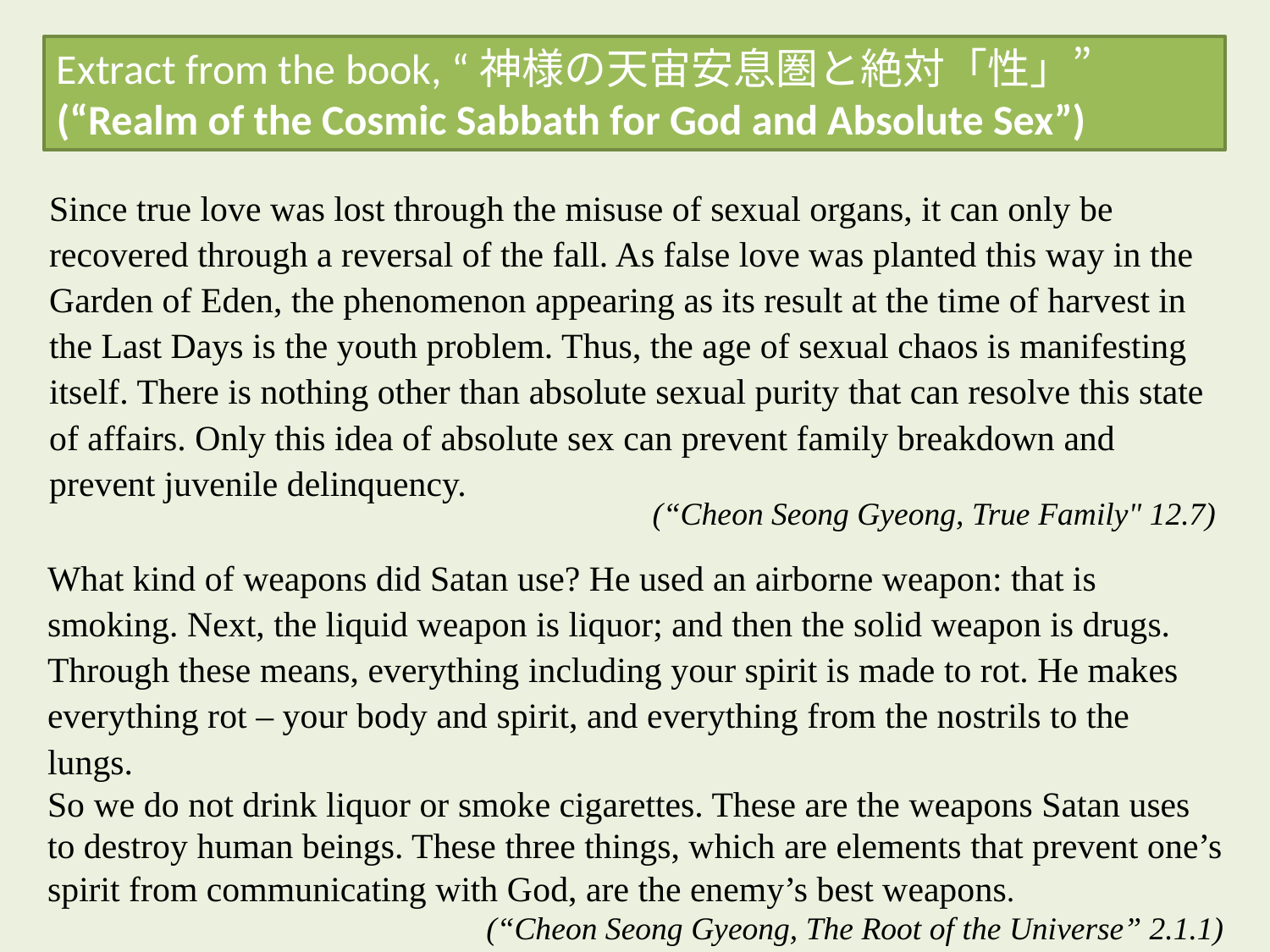

Extract from the book, “神様の天宙安息圏と絶対「性」”
(“Realm of the Cosmic Sabbath for God and Absolute Sex”)
Since true love was lost through the misuse of sexual organs, it can only be recovered through a reversal of the fall. As false love was planted this way in the Garden of Eden, the phenomenon appearing as its result at the time of harvest in the Last Days is the youth problem. Thus, the age of sexual chaos is manifesting itself. There is nothing other than absolute sexual purity that can resolve this state of affairs. Only this idea of absolute sex can prevent family breakdown and prevent juvenile delinquency.
(“Cheon Seong Gyeong, True Family" 12.7)
What kind of weapons did Satan use? He used an airborne weapon: that is smoking. Next, the liquid weapon is liquor; and then the solid weapon is drugs. Through these means, everything including your spirit is made to rot. He makes everything rot – your body and spirit, and everything from the nostrils to the lungs.
So we do not drink liquor or smoke cigarettes. These are the weapons Satan uses to destroy human beings. These three things, which are elements that prevent one’s spirit from communicating with God, are the enemy’s best weapons.
(“Cheon Seong Gyeong, The Root of the Universe” 2.1.1)